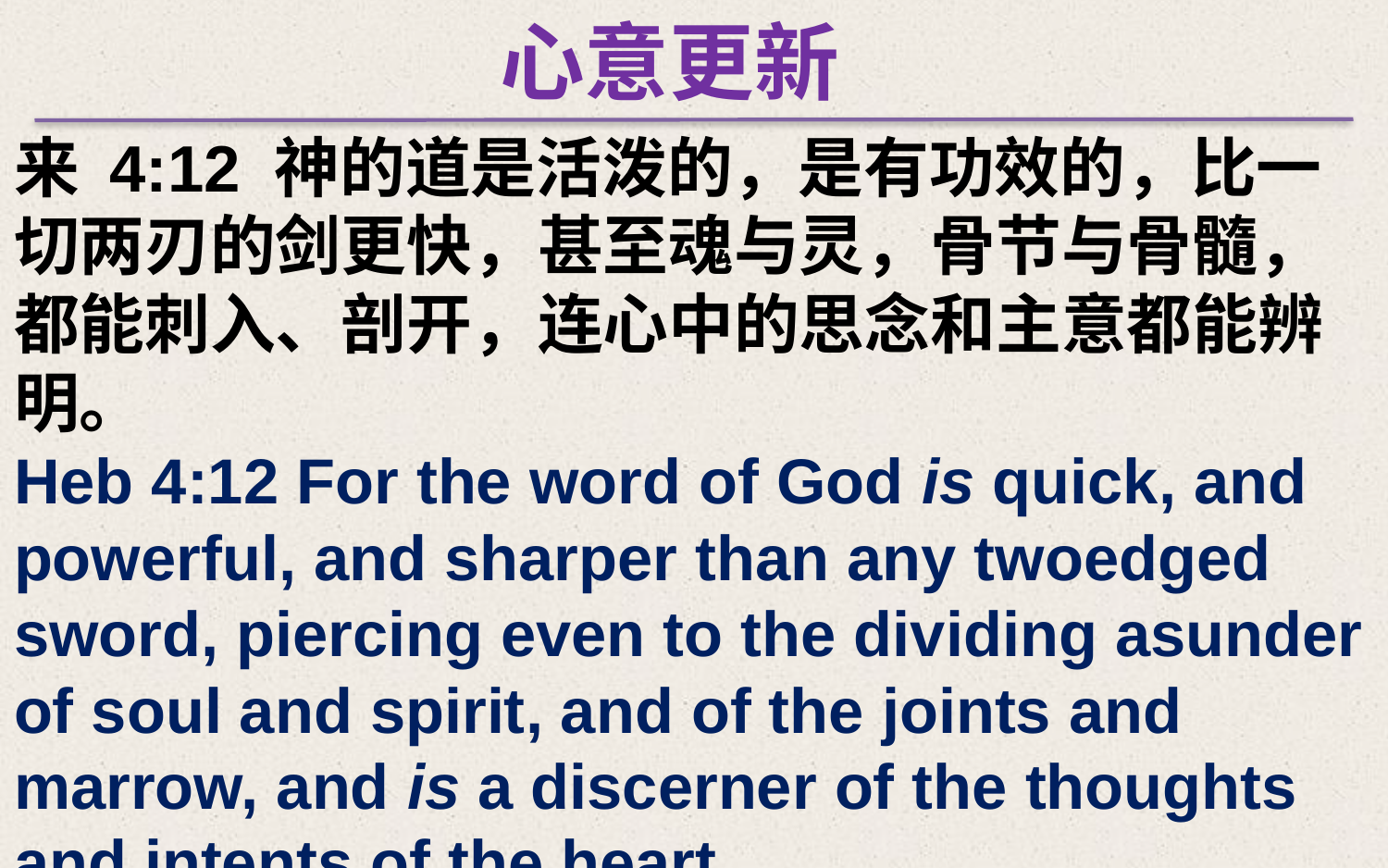

心意更新
来 4:12 神的道是活泼的，是有功效的，比一切两刃的剑更快，甚至魂与灵，骨节与骨髓，都能刺入、剖开，连心中的思念和主意都能辨明。
Heb 4:12 For the word of God is quick, and powerful, and sharper than any twoedged sword, piercing even to the dividing asunder of soul and spirit, and of the joints and marrow, and is a discerner of the thoughts and intents of the heart.